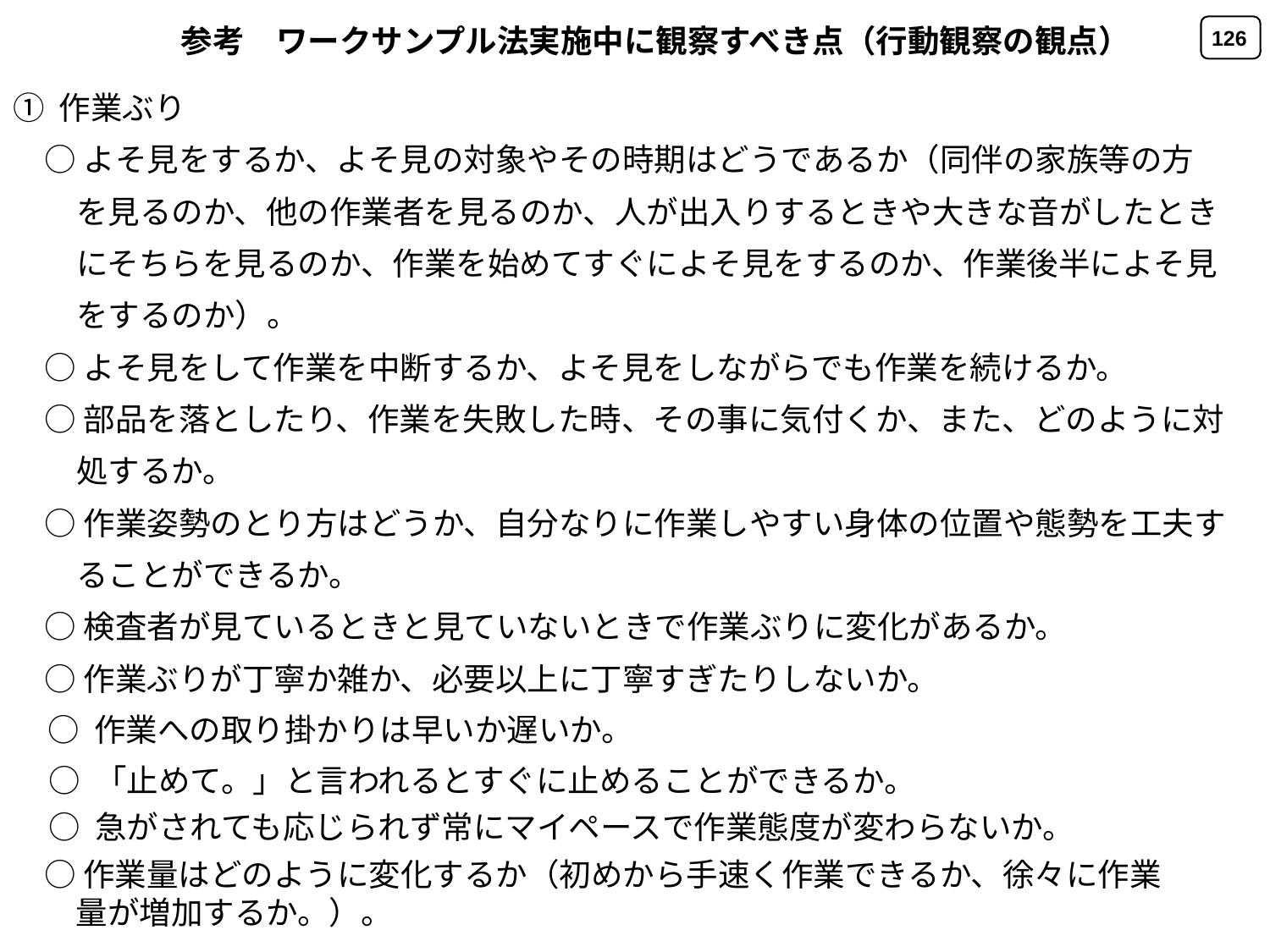

126
参考　ワークサンプル法実施中に観察すべき点（行動観察の観点）

① 作業ぶり
　○ よそ見をするか、よそ見の対象やその時期はどうであるか（同伴の家族等の方
　　を見るのか、他の作業者を見るのか、人が出入りするときや大きな音がしたとき
　　にそちらを見るのか、作業を始めてすぐによそ見をするのか、作業後半によそ見
　　をするのか）。
　○ よそ見をして作業を中断するか、よそ見をしながらでも作業を続けるか。
　○ 部品を落としたり、作業を失敗した時、その事に気付くか、また、どのように対
　　処するか。
　○ 作業姿勢のとり方はどうか、自分なりに作業しやすい身体の位置や態勢を工夫す
　　ることができるか。
　○ 検査者が見ているときと見ていないときで作業ぶりに変化があるか。
　○ 作業ぶりが丁寧か雑か、必要以上に丁寧すぎたりしないか。
○ 作業への取り掛かりは早いか遅いか。
○ 「止めて。」と言われるとすぐに止めることができるか。
○ 急がされても応じられず常にマイペースで作業態度が変わらないか。
　○ 作業量はどのように変化するか（初めから手速く作業できるか、徐々に作業
　　量が増加するか。）。